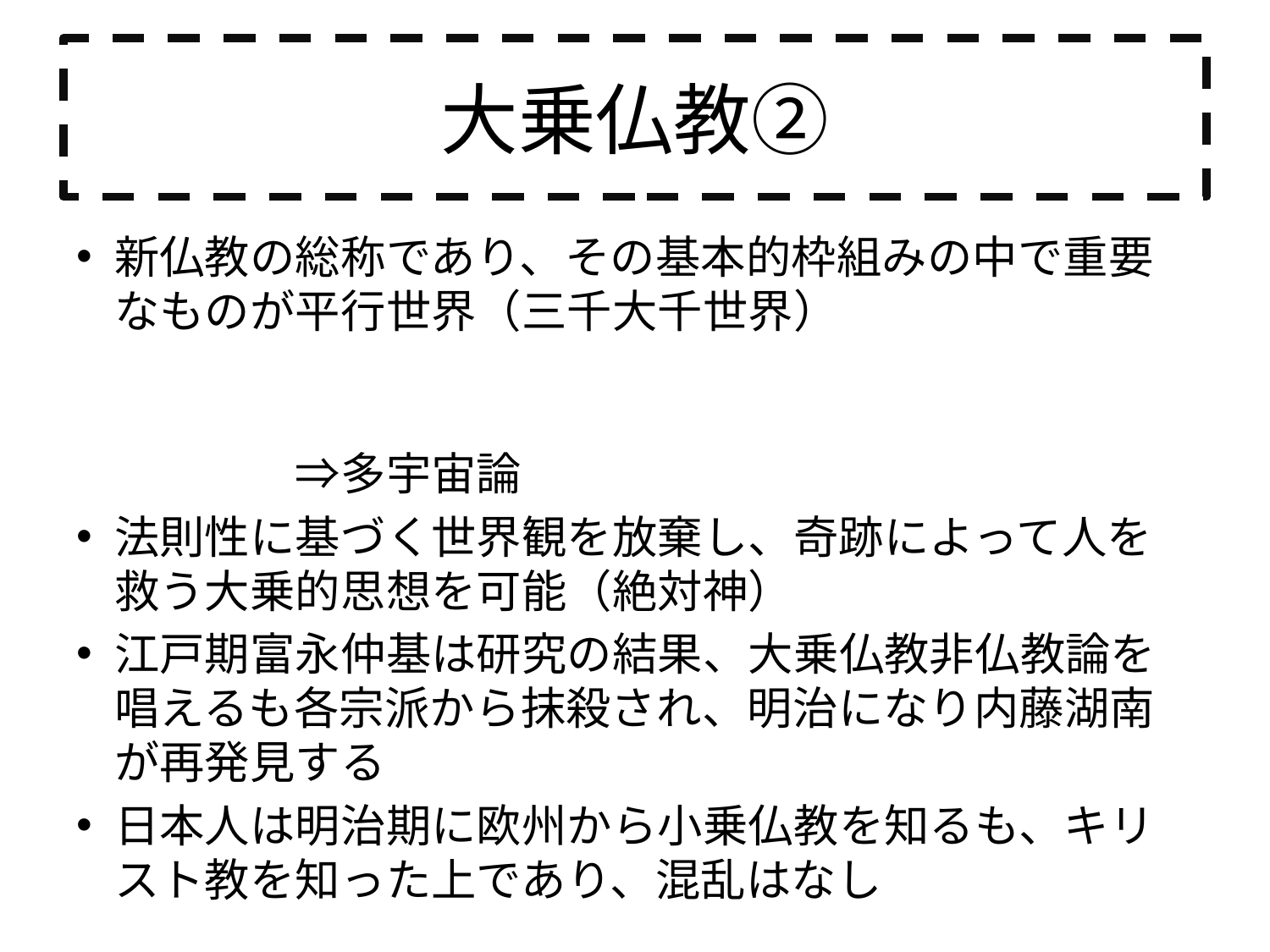

# 大乗仏教②
新仏教の総称であり、その基本的枠組みの中で重要なものが平行世界（三千大千世界）　　　　　　　　　　　　　　　　　　　　　　　　　　　　　　　　　　　　　　　　　　　　　　　　　　　　　　　　　⇒多宇宙論
法則性に基づく世界観を放棄し、奇跡によって人を救う大乗的思想を可能（絶対神）
江戸期富永仲基は研究の結果、大乗仏教非仏教論を唱えるも各宗派から抹殺され、明治になり内藤湖南が再発見する
日本人は明治期に欧州から小乗仏教を知るも、キリスト教を知った上であり、混乱はなし